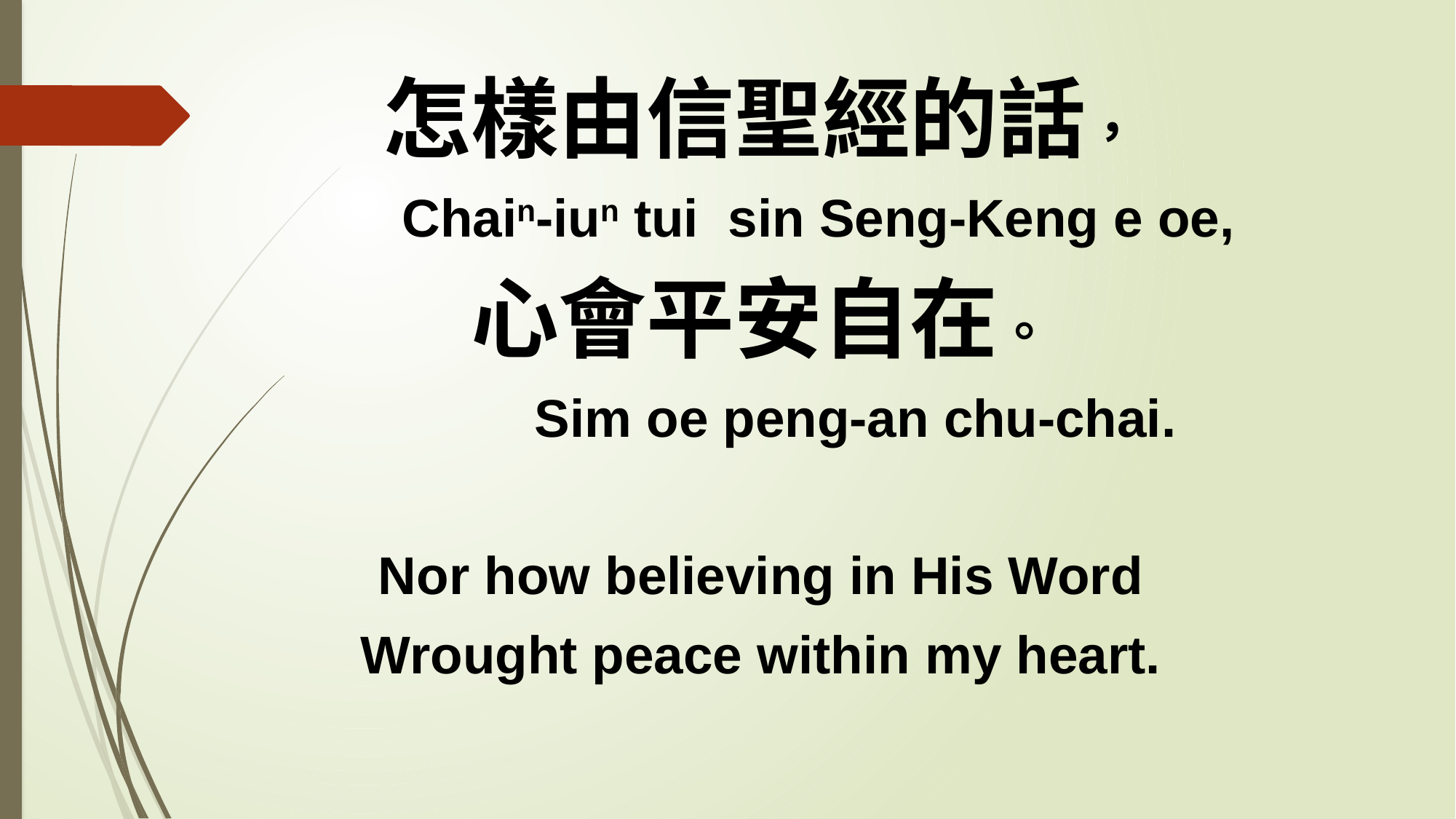

怎樣由信聖經的話，
           Chain-iun tui  sin Seng-Keng e oe,
心會平安自在。
                    Sim oe peng-an chu-chai.

Nor how believing in His Word
Wrought peace within my heart.